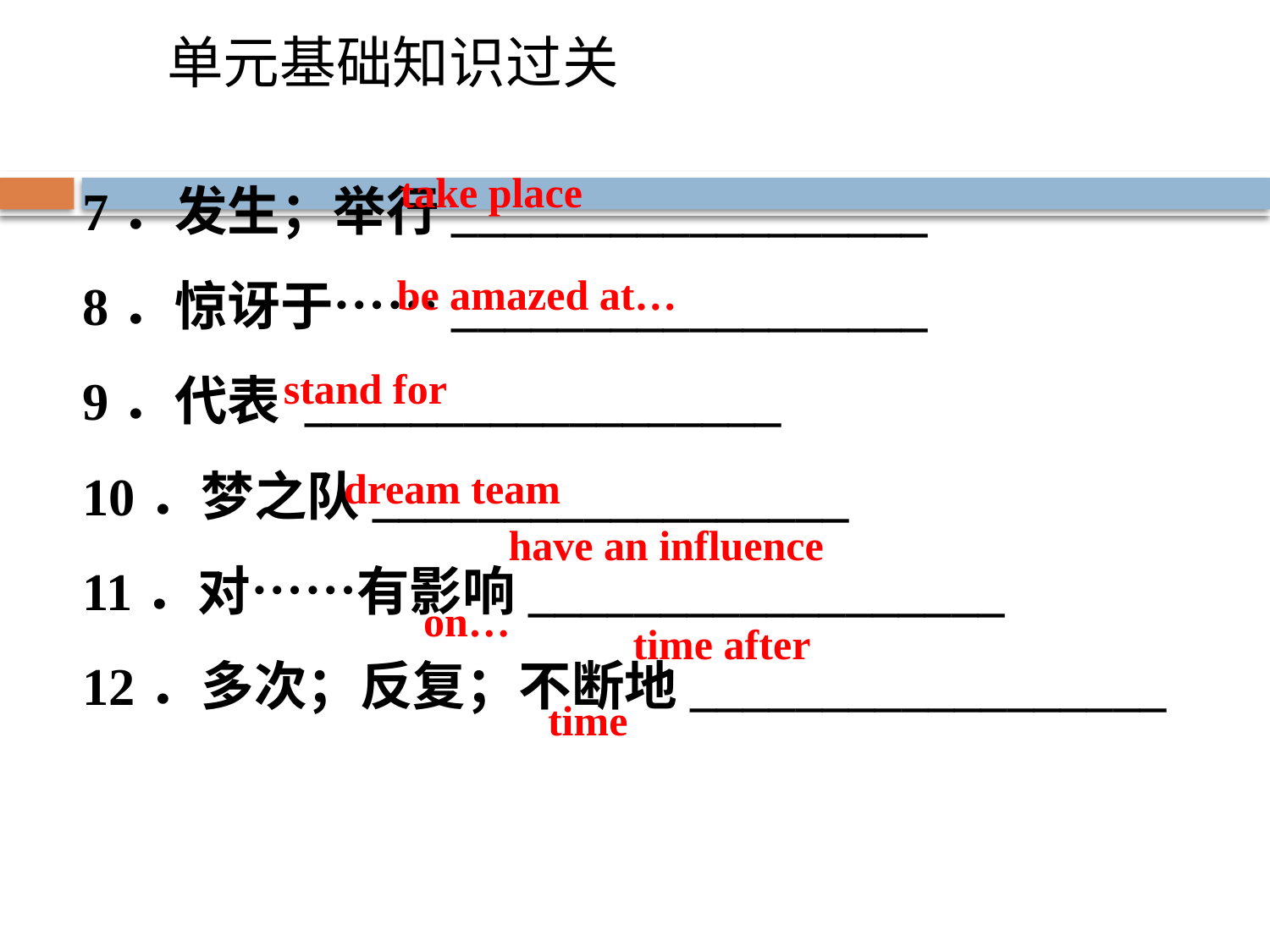

单元基础知识过关
7．发生；举行__________________
8．惊讶于……__________________
9．代表 __________________
10．梦之队__________________
11．对……有影响__________________
12．多次；反复；不断地__________________
take place
be amazed at…
stand for
dream team
have an influence on…
time after time